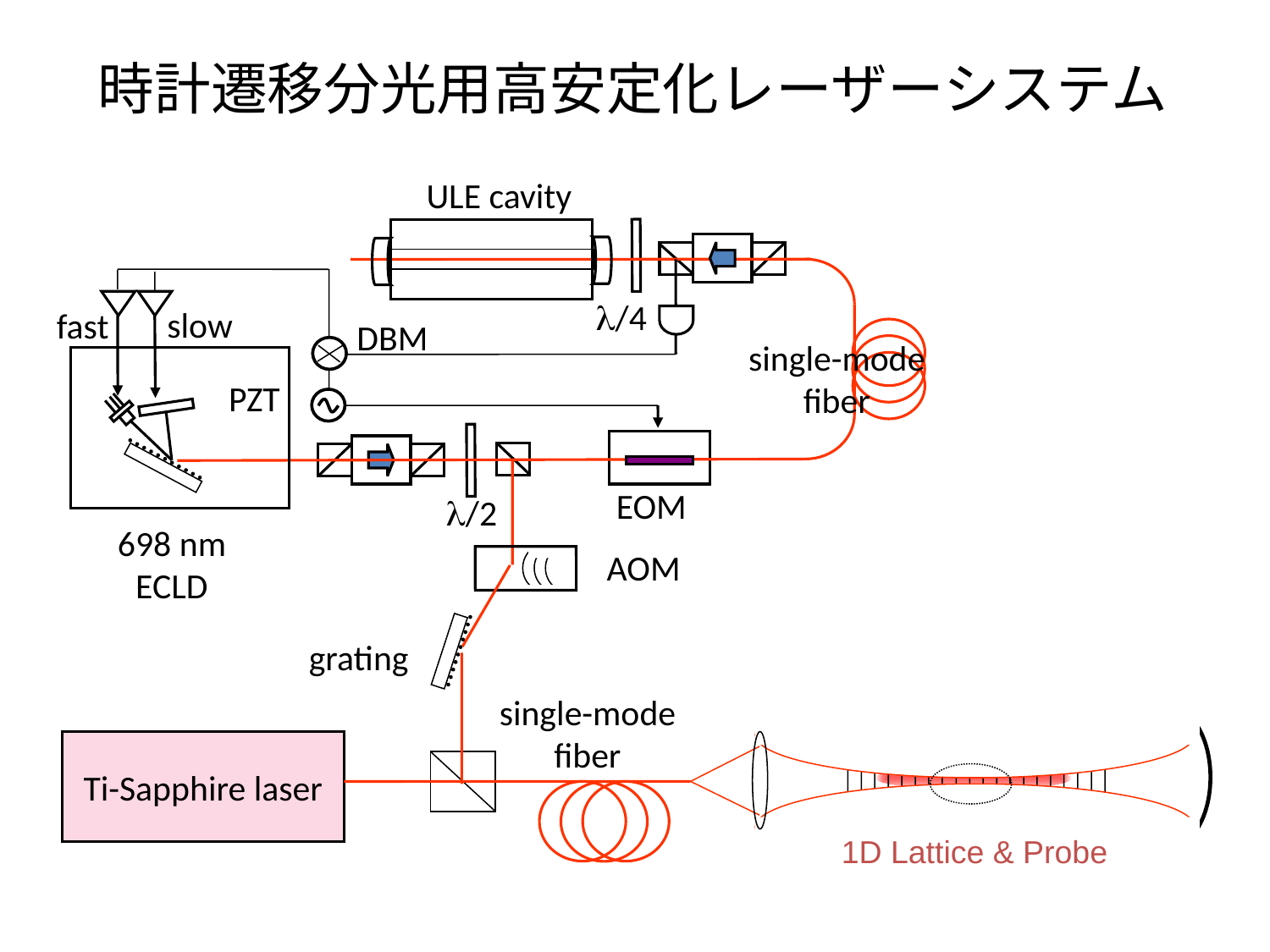

時計遷移分光用高安定化レーザーシステム
ULE cavity

λ/4

slow
fast

DBM

single-mode fiber

PZT

698 nm ECLD

EOM
λ/2

AOM

grating

single-mode fiber

Ti-Sapphire laser

1D Lattice & Probe